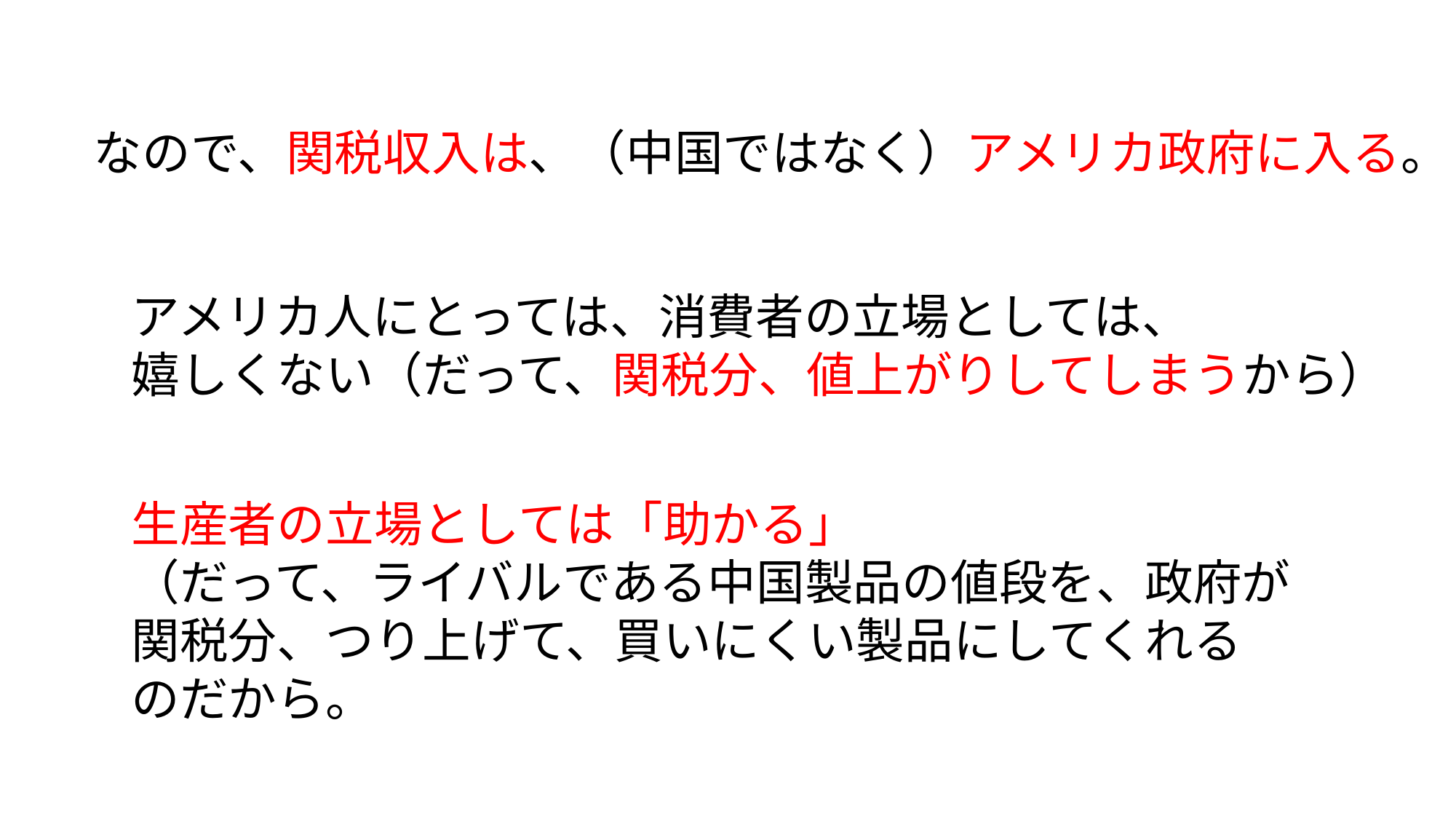

なので、関税収入は、（中国ではなく）アメリカ政府に入る。
アメリカ人にとっては、消費者の立場としては、
嬉しくない（だって、関税分、値上がりしてしまうから）
生産者の立場としては「助かる」
（だって、ライバルである中国製品の値段を、政府が
関税分、つり上げて、買いにくい製品にしてくれる
のだから。